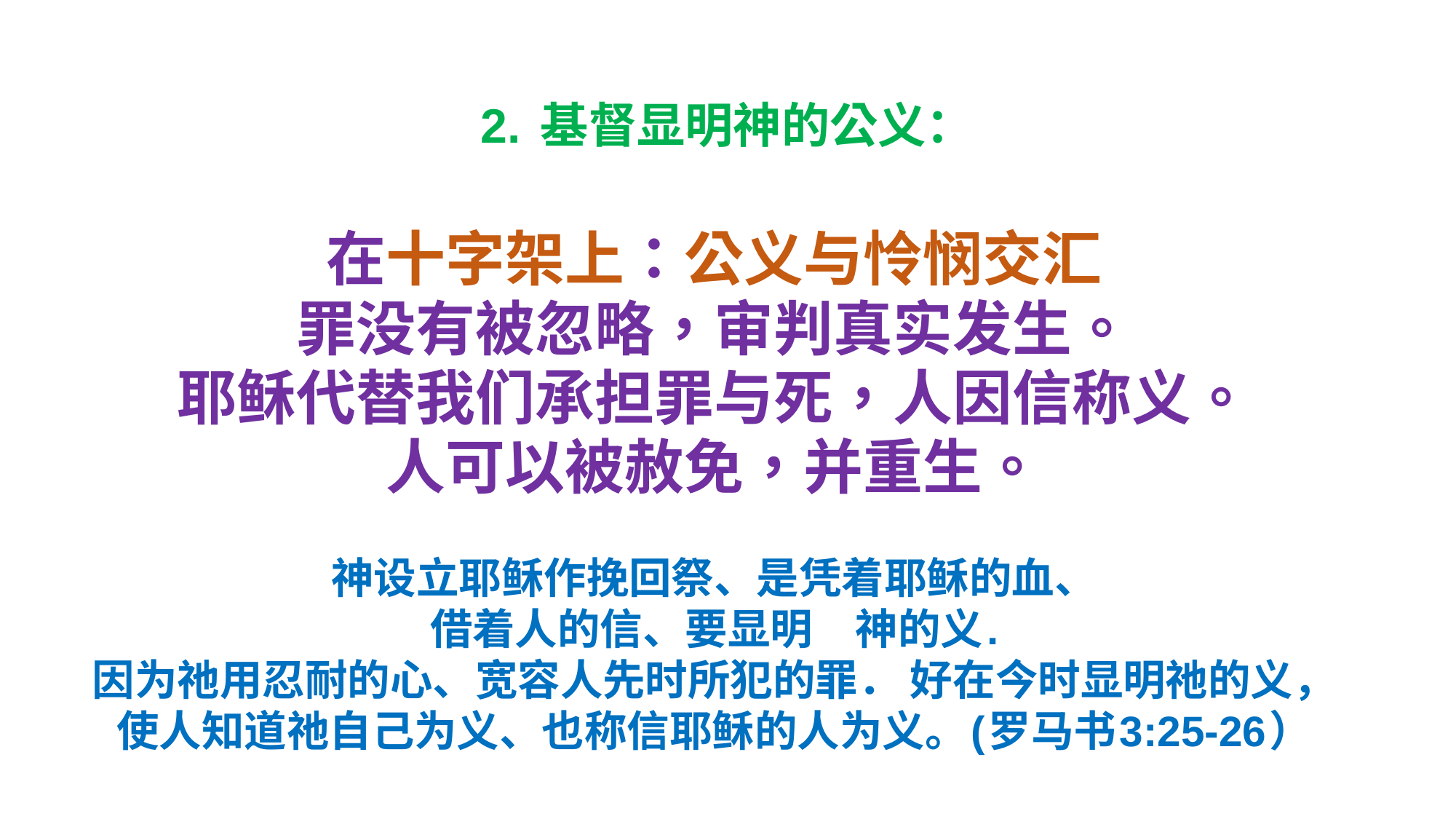

# 2. 基督显明神的公义：
在十字架上：公义与怜悯交汇
罪没有被忽略，审判真实发生。
耶稣代替我们承担罪与死，人因信称义。
人可以被赦免，并重生。

神设立耶稣作挽回祭、是凭着耶稣的血、
借着人的信、要显明　神的义.
因为祂用忍耐的心、宽容人先时所犯的罪． 好在今时显明祂的义，
使人知道祂自己为义、也称信耶稣的人为义。(罗马书3:25-26）